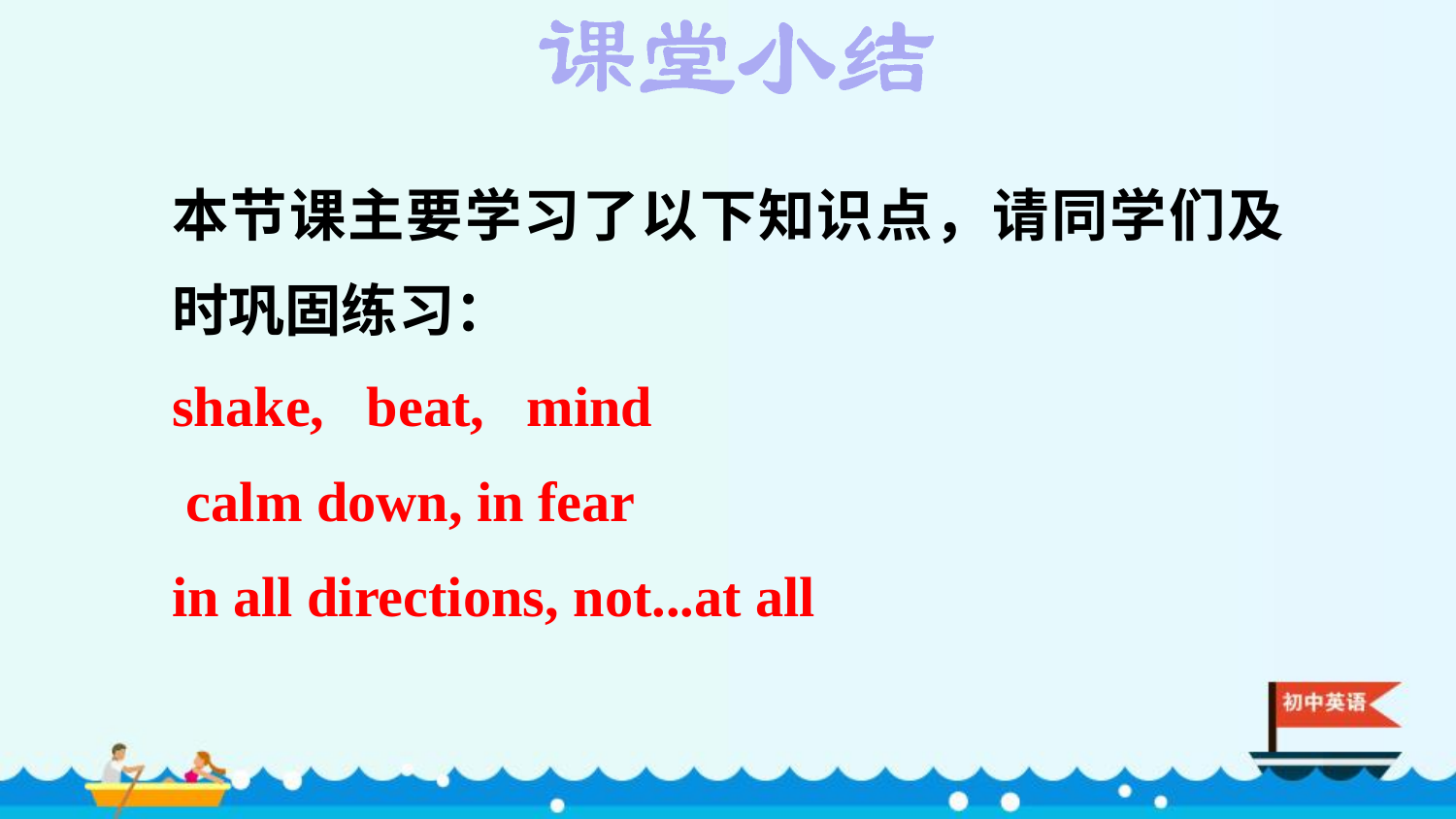

本节课主要学习了以下知识点，请同学们及时巩固练习：
shake,   beat,   mind
 calm down, in fear
in all directions, not...at all